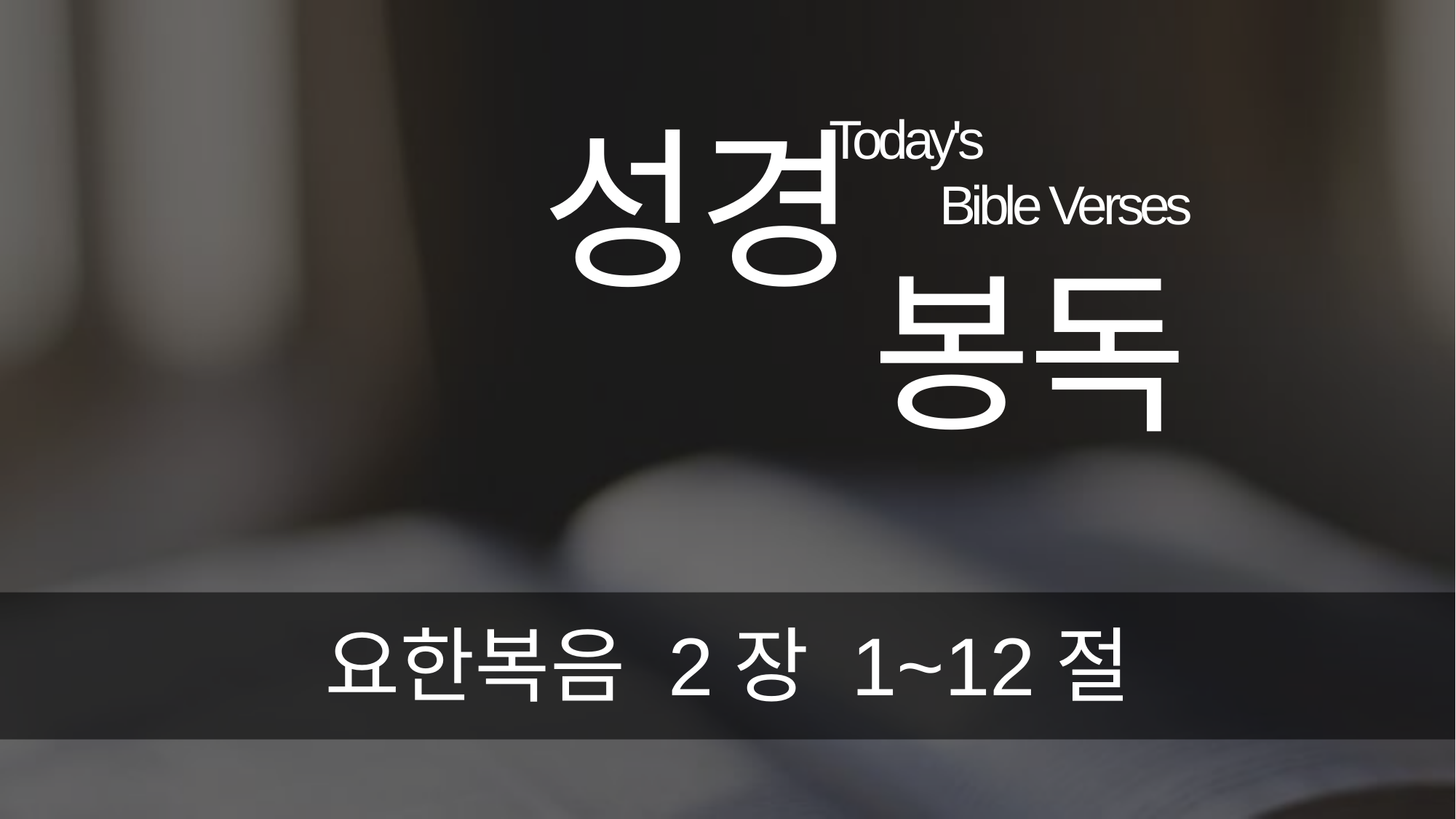

Today's
          Bible Verses
# 성경
봉독

요한복음 2장 1~12절